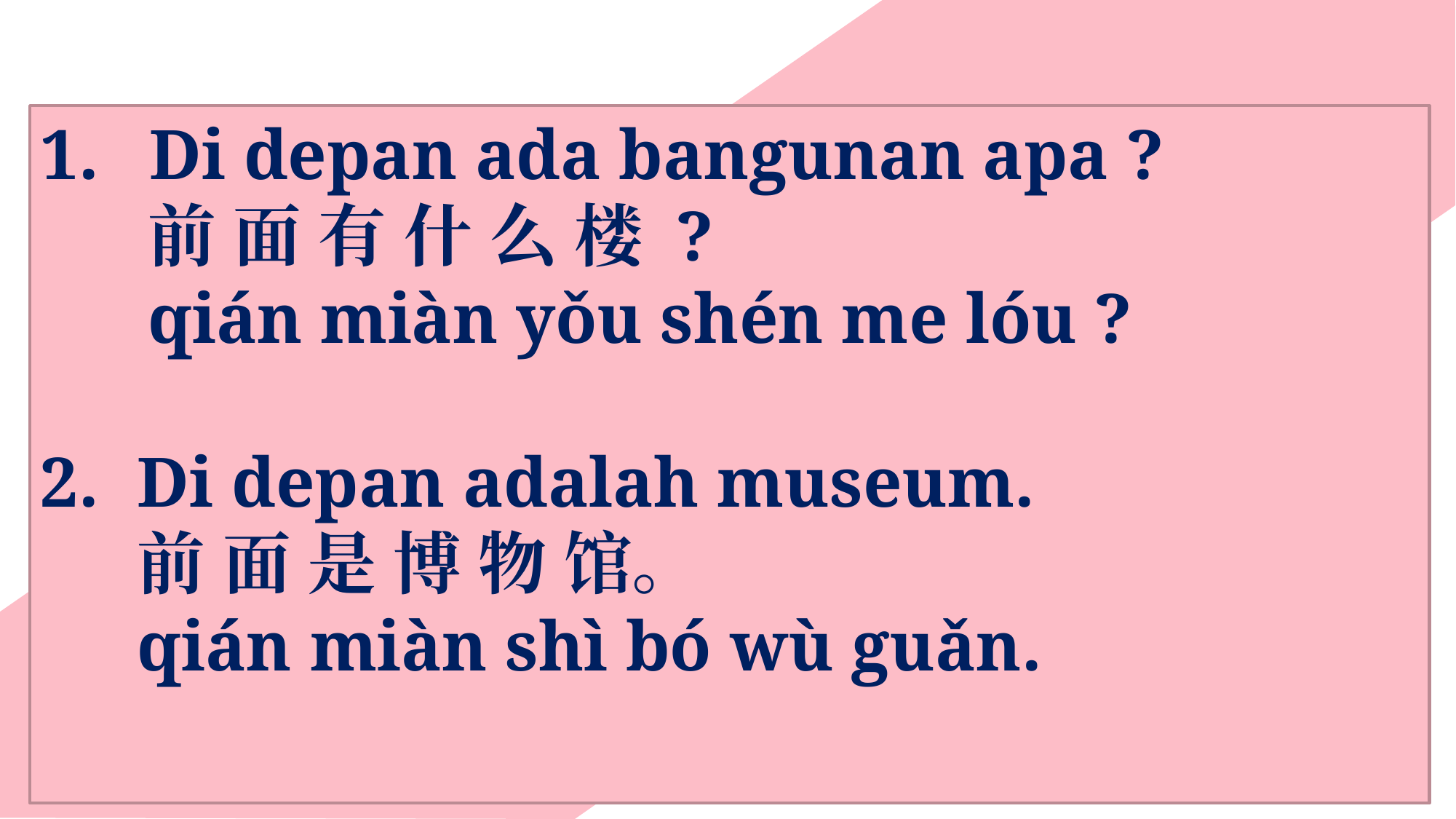

Di depan ada bangunan apa ?
前 面 有 什 么 楼 ?
qián miàn yǒu shén me lóu ?

Di depan adalah museum.
前 面 是 博 物 馆。
qián miàn shì bó wù guǎn.